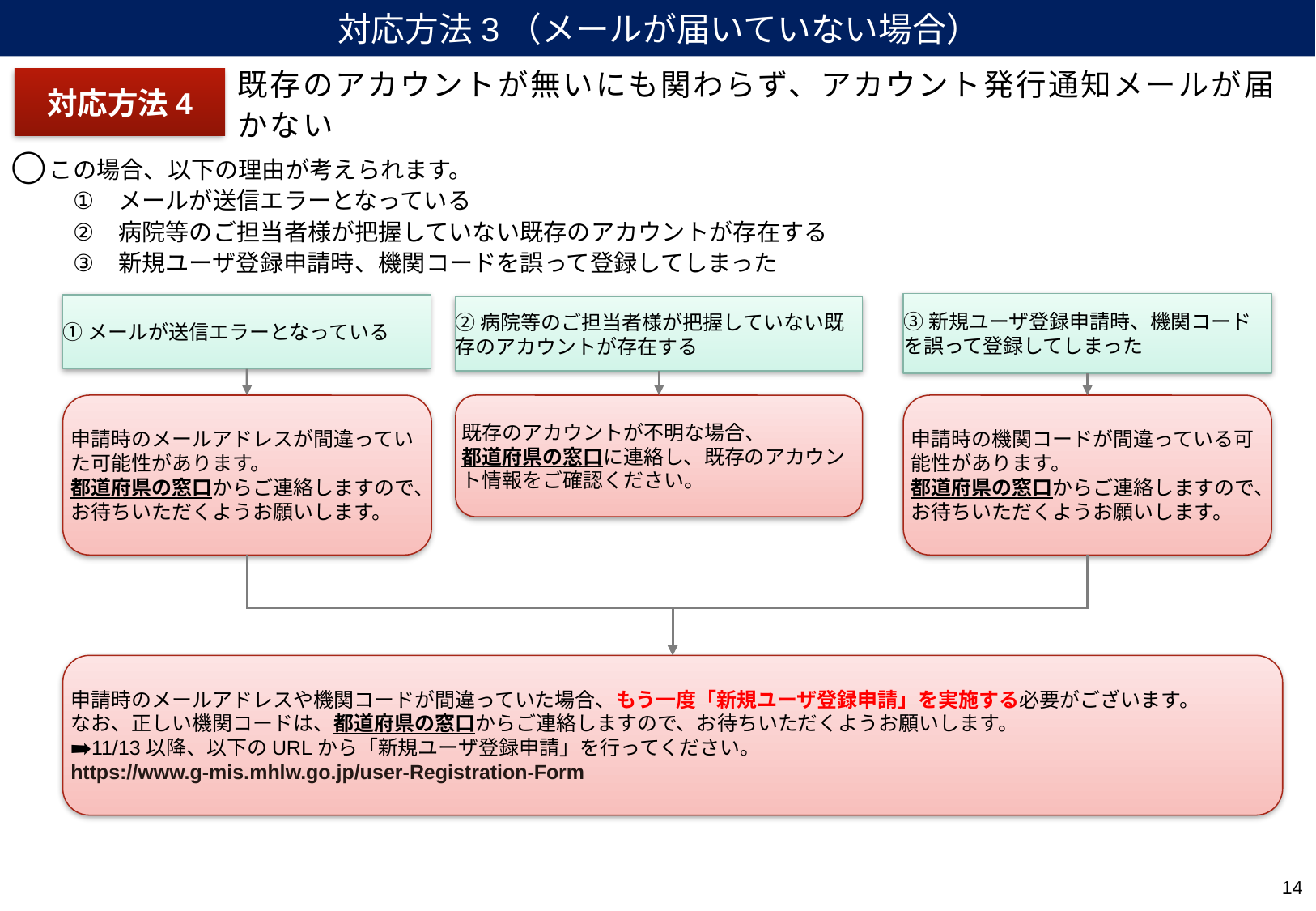

対応方法3（メールが届いていない場合）
対応方法4
既存のアカウントが無いにも関わらず、アカウント発行通知メールが届かない
この場合、以下の理由が考えられます。
メールが送信エラーとなっている
病院等のご担当者様が把握していない既存のアカウントが存在する
新規ユーザ登録申請時、機関コードを誤って登録してしまった
③新規ユーザ登録申請時、機関コードを誤って登録してしまった
①メールが送信エラーとなっている
②病院等のご担当者様が把握していない既存のアカウントが存在する
申請時のメールアドレスが間違っていた可能性があります。
都道府県の窓口からご連絡しますので、お待ちいただくようお願いします。
既存のアカウントが不明な場合、
都道府県の窓口に連絡し、既存のアカウント情報をご確認ください。
申請時の機関コードが間違っている可能性があります。
都道府県の窓口からご連絡しますので、お待ちいただくようお願いします。
申請時のメールアドレスや機関コードが間違っていた場合、もう一度「新規ユーザ登録申請」を実施する必要がございます。
なお、正しい機関コードは、都道府県の窓口からご連絡しますので、お待ちいただくようお願いします。
➡11/13以降、以下のURLから「新規ユーザ登録申請」を行ってください。
https://www.g-mis.mhlw.go.jp/user-Registration-Form
14